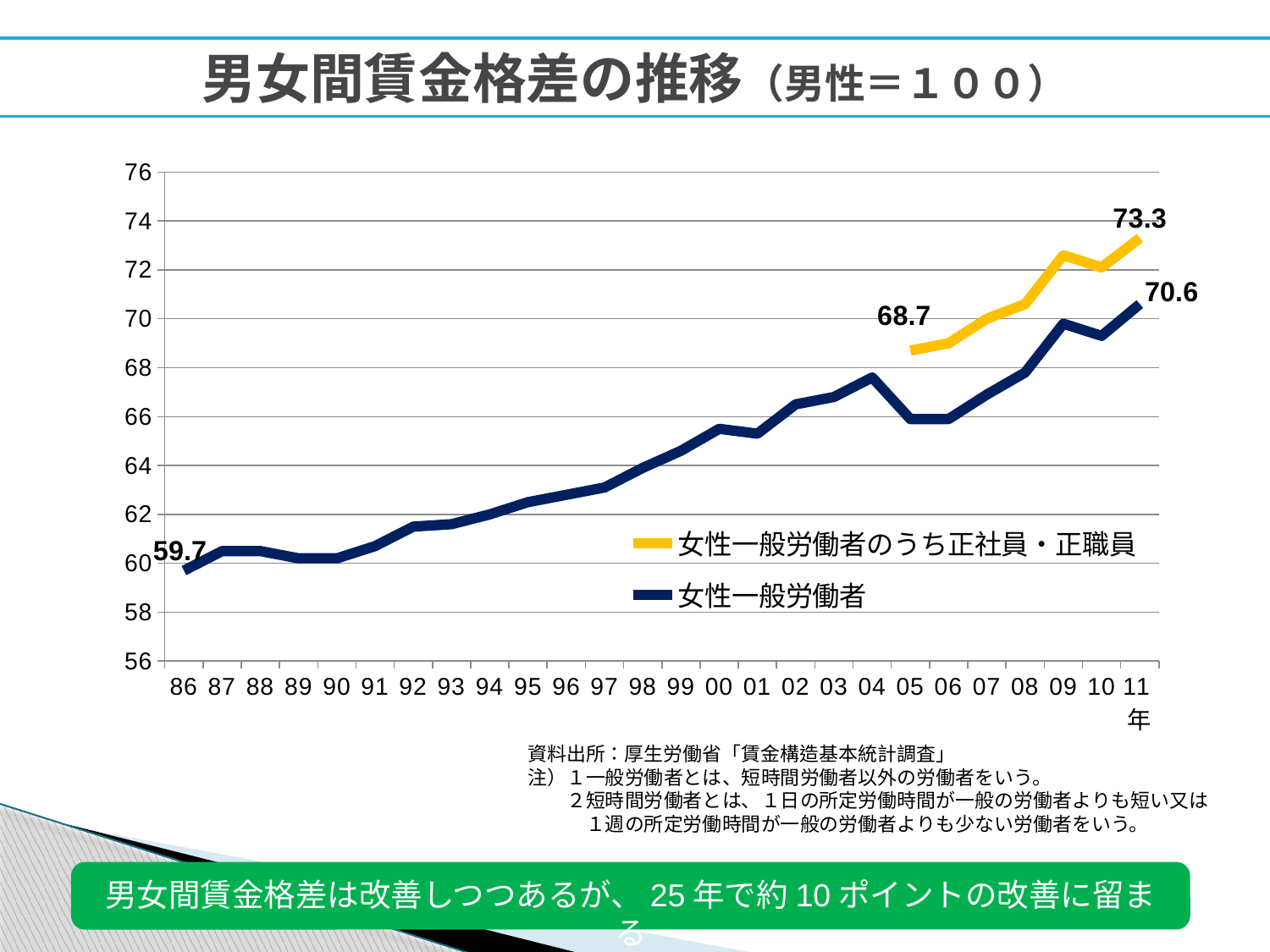

# 男女間賃金格差の推移（男性＝１００）

### Chart

| Category | 女性一般労働者のうち正社員・正職員 | 女性一般労働者 |
|---|---|---|
| 86 | None | 59.7 |
| 87 | None | 60.5 |
| 88 | None | 60.5 |
| 89 | None | 60.2 |
| 90 | None | 60.2 |
| 91 | None | 60.7 |
| 92 | None | 61.5 |
| 93 | None | 61.6 |
| 94 | None | 62.0 |
| 95 | None | 62.5 |
| 96 | None | 62.8 |
| 97 | None | 63.1 |
| 98 | None | 63.9 |
| 99 | None | 64.6 |
| 00 | None | 65.5 |
| 01 | None | 65.3 |
| 02 | None | 66.5 |
| 03 | None | 66.8 |
| 04 | None | 67.6 |
| 05 | 68.7 | 65.9 |
| 06 | 69.0 | 65.9 |
| 07 | 70.0 | 66.9 |
| 08 | 70.6 | 67.8 |
| 09 | 72.6 | 69.8 |
| 10 | 72.1 | 69.3 |
| 11年 | 73.3 | 70.6 |
資料出所：厚生労働省「賃金構造基本統計調査」
注）１一般労働者とは、短時間労働者以外の労働者をいう。
　　２短時間労働者とは、１日の所定労働時間が一般の労働者よりも短い又は
　　　１週の所定労働時間が一般の労働者よりも少ない労働者をいう。
男女間賃金格差は改善しつつあるが、25年で約10ポイントの改善に留まる